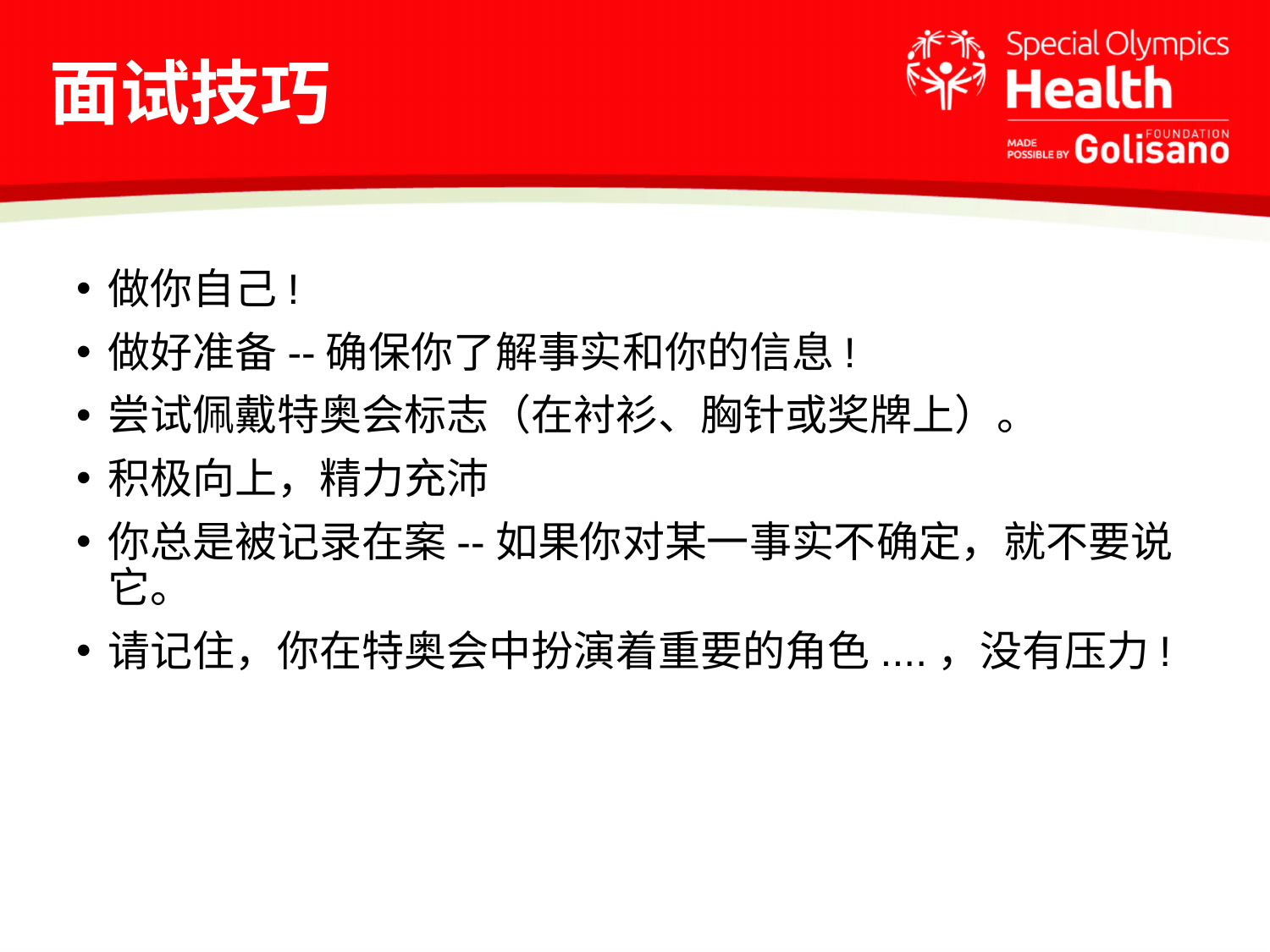

# 面试技巧

做你自己!
做好准备--确保你了解事实和你的信息!
尝试佩戴特奥会标志（在衬衫、胸针或奖牌上）。
积极向上，精力充沛
你总是被记录在案--如果你对某一事实不确定，就不要说它。
请记住，你在特奥会中扮演着重要的角色....，没有压力!

记者们正在报道一个以上的项目
不仅要负责发布故事，还要整天发推特，写博客，拍视频
我们生活在一个24小时的新闻环境中
竞争激烈的内容